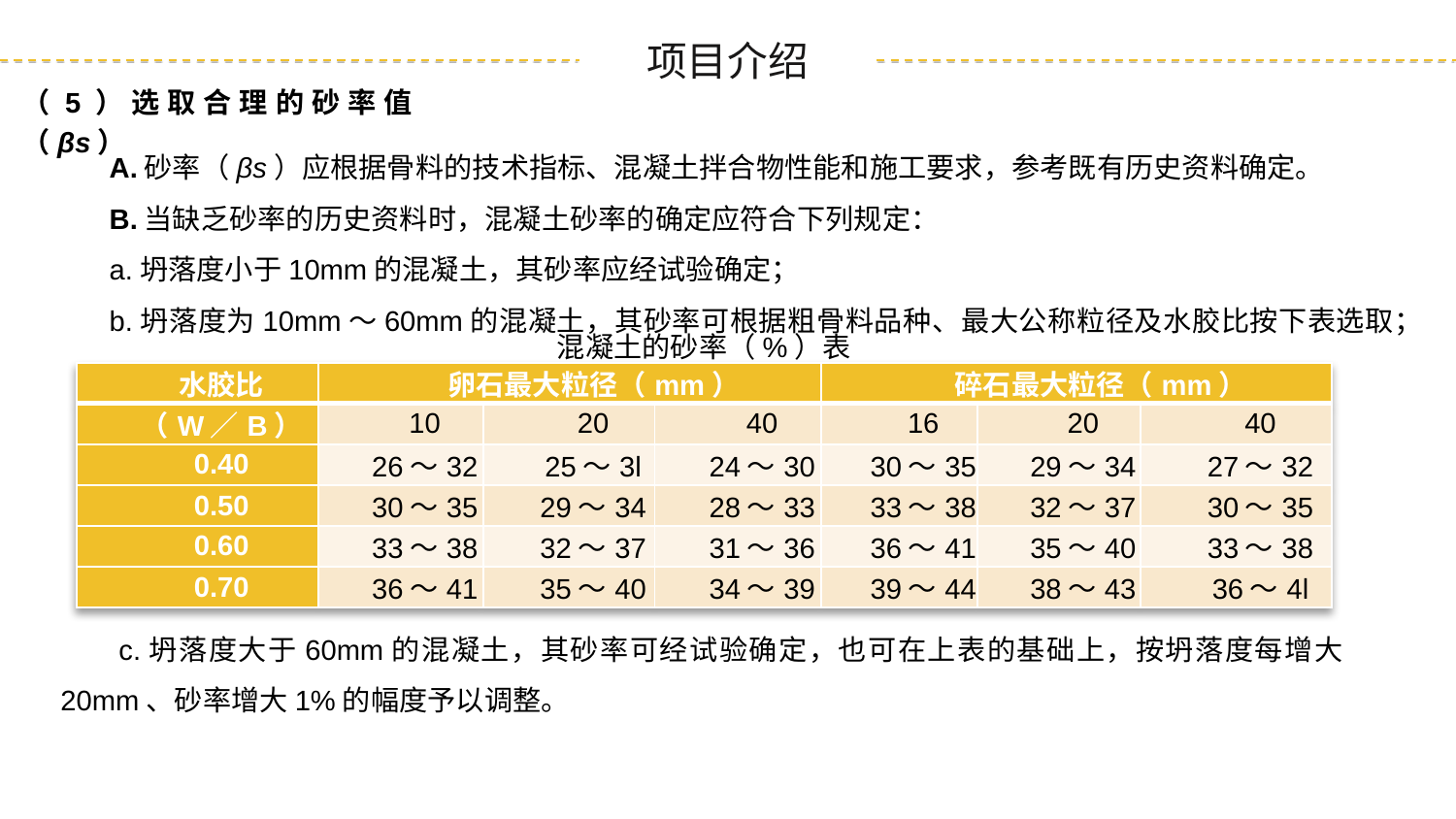

（5）选取合理的砂率值（βs）
A.砂率（βs）应根据骨料的技术指标、混凝土拌合物性能和施工要求，参考既有历史资料确定。
B.当缺乏砂率的历史资料时，混凝土砂率的确定应符合下列规定：
a.坍落度小于10mm的混凝土，其砂率应经试验确定；
b.坍落度为10mm〜60mm的混凝土，其砂率可根据粗骨料品种、最大公称粒径及水胶比按下表选取；
混凝土的砂率（%）表
| 水胶比 | 卵石最大粒径（mm） |  |  | 碎石最大粒径（mm） |  |  |
| --- | --- | --- | --- | --- | --- | --- |
| （W／B） | 10 | 20 | 40 | 16 | 20 | 40 |
| 0.40 | 26～32 | 25～3l | 24～30 | 30～35 | 29～34 | 27～32 |
| 0.50 | 30～35 | 29～34 | 28～33 | 33～38 | 32～37 | 30～35 |
| 0.60 | 33～38 | 32～37 | 31～36 | 36～41 | 35～40 | 33～38 |
| 0.70 | 36～41 | 35～40 | 34～39 | 39～44 | 38～43 | 36～4l |
 c.坍落度大于60mm的混凝土，其砂率可经试验确定，也可在上表的基础上，按坍落度每增大20mm、砂率增大1%的幅度予以调整。